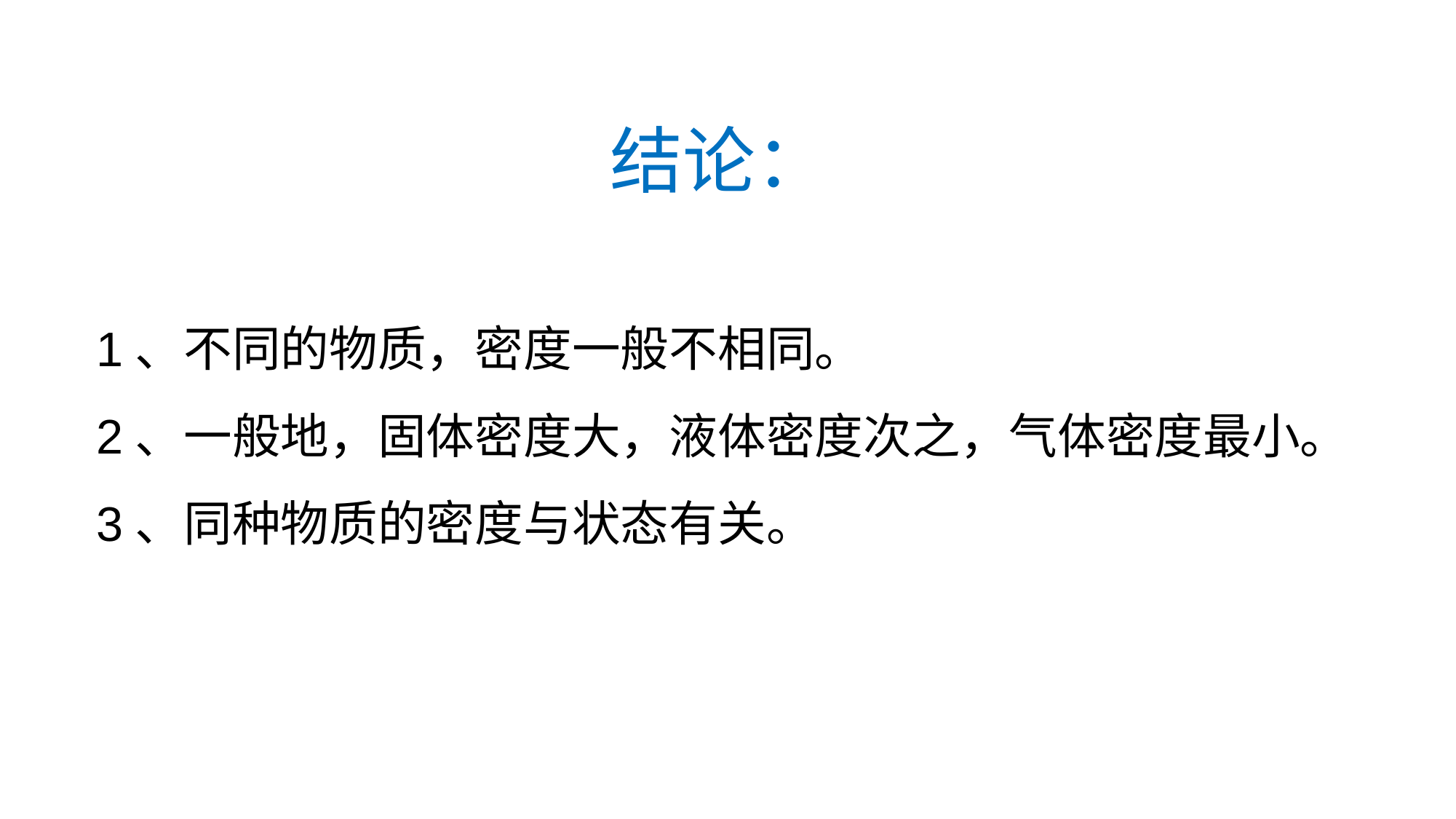

结论：

1、不同的物质，密度一般不相同。
2、一般地，固体密度大，液体密度次之，气体密度最小。
3、同种物质的密度与状态有关。